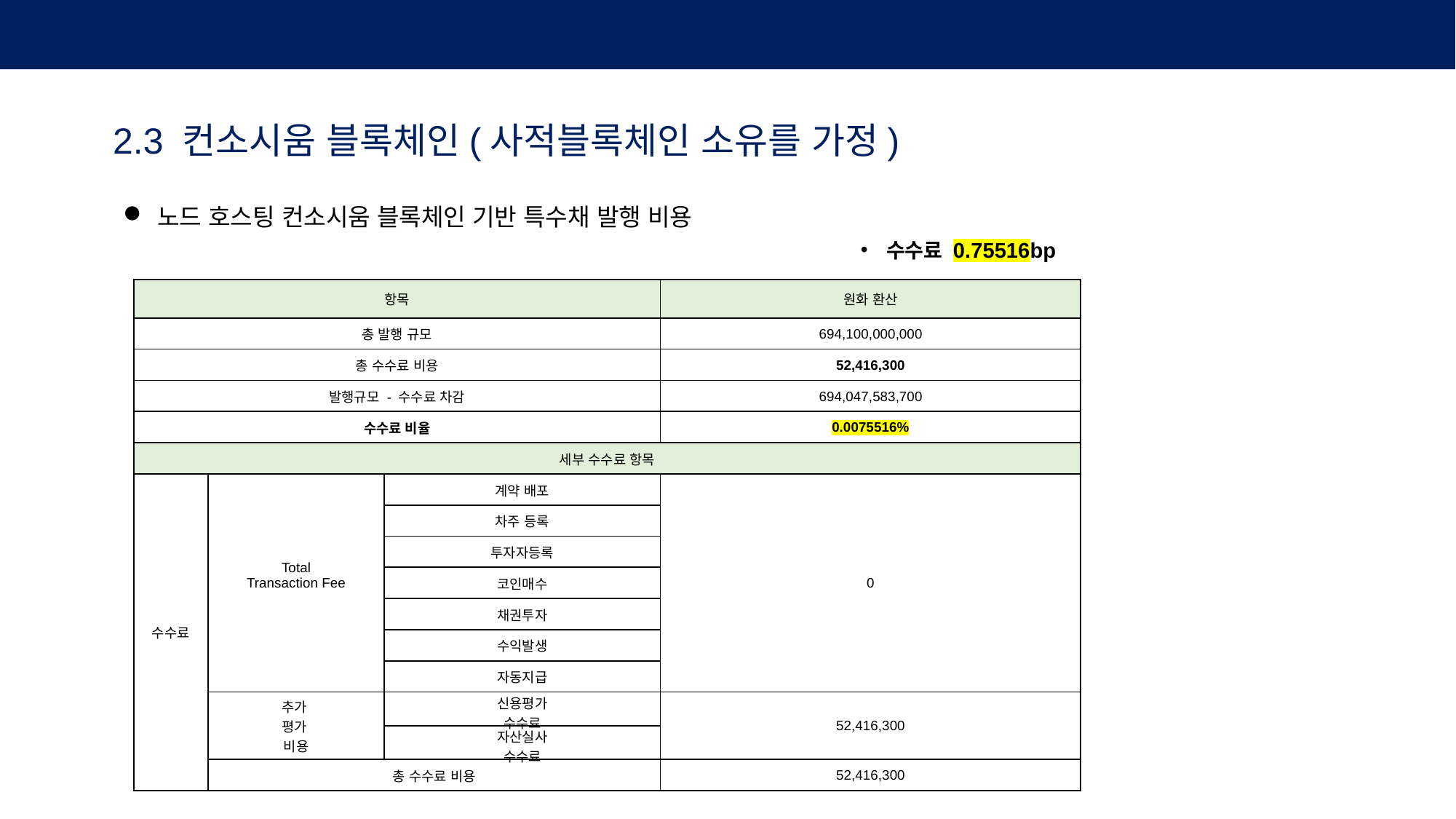

4. 채권토큰화 발행비용 실증분석
2.3 컨소시움 블록체인(사적블록체인 소유를 가정)
노드 호스팅 컨소시움 블록체인 기반 특수채 발행 비용
수수료 0.75516bp

| 항목 |  |  | 원화 환산 |
| --- | --- | --- | --- |
| 총 발행 규모 |  |  | 694,100,000,000 |
| 총 수수료 비용 |  |  | 52,416,300 |
| 발행규모 - 수수료 차감 |  |  | 694,047,583,700 |
| 수수료 비율 |  |  | 0.0075516% |
| 세부 수수료 항목 |  |  |  |
| 수수료 | Total Transaction Fee | 계약 배포 | 0 |
|  |  | 차주 등록 |  |
|  |  | 투자자등록 |  |
|  |  | 코인매수 |  |
|  |  | 채권투자 |  |
|  |  | 수익발생 |  |
|  |  | 자동지급 |  |
|  | 추가 평가 비용 | 신용평가 수수료 | 52,416,300 |
|  |  | 자산실사 수수료 |  |
|  | 총 수수료 비용 |  | 52,416,300 |